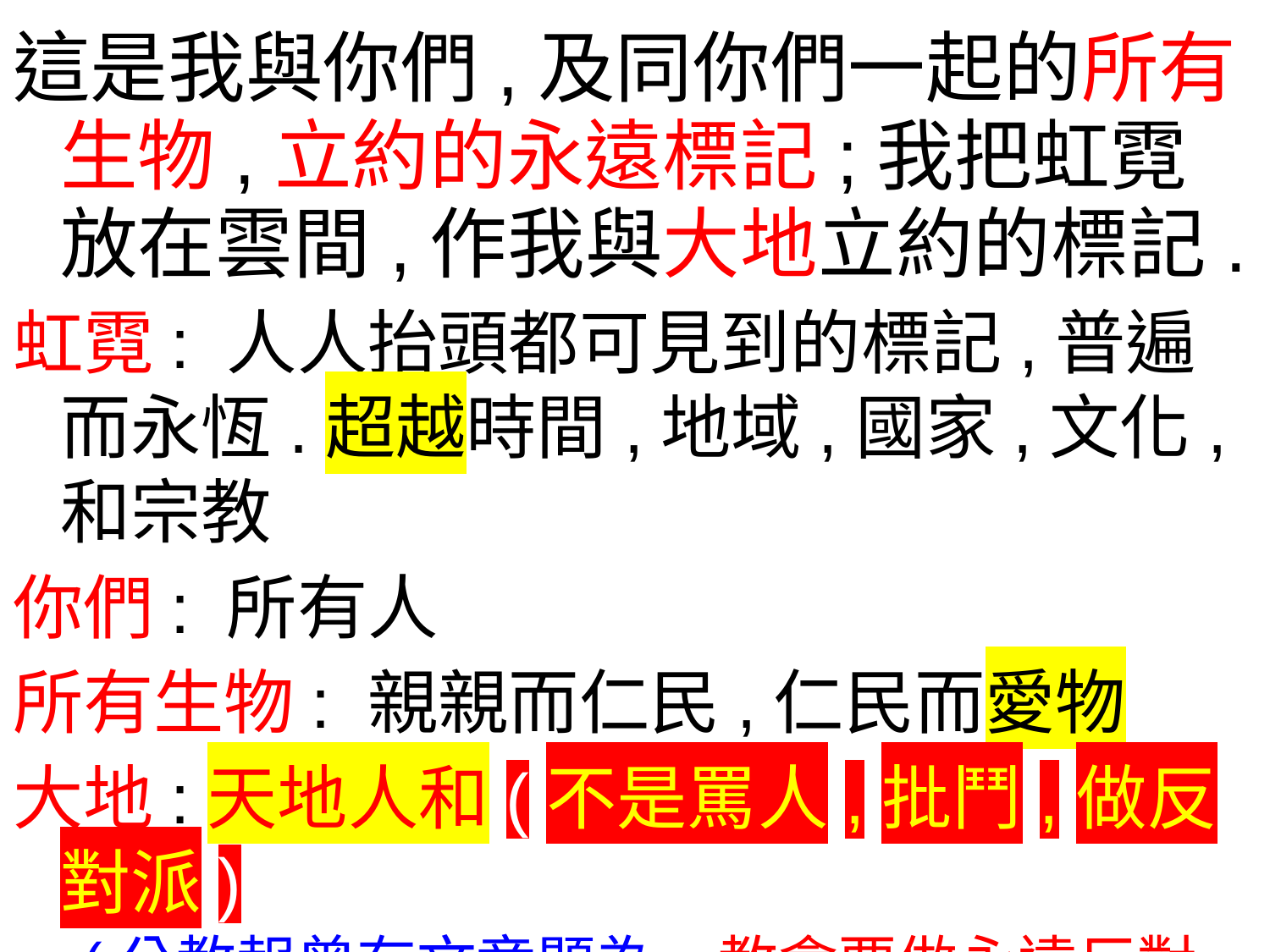

這是我與你們,及同你們一起的所有生物,立約的永遠標記;我把虹霓放在雲間,作我與大地立約的標記.
虹霓: 人人抬頭都可見到的標記,普遍而永恆.超越時間,地域,國家,文化,和宗教
你們: 所有人
所有生物: 親親而仁民,仁民而愛物
大地:天地人和(不是罵人,批鬥,做反對派)
    (公教報曾有文章題為: 教會要做永遠反對派,
      讓選舉和言論自由都成為顏色革命的工具)